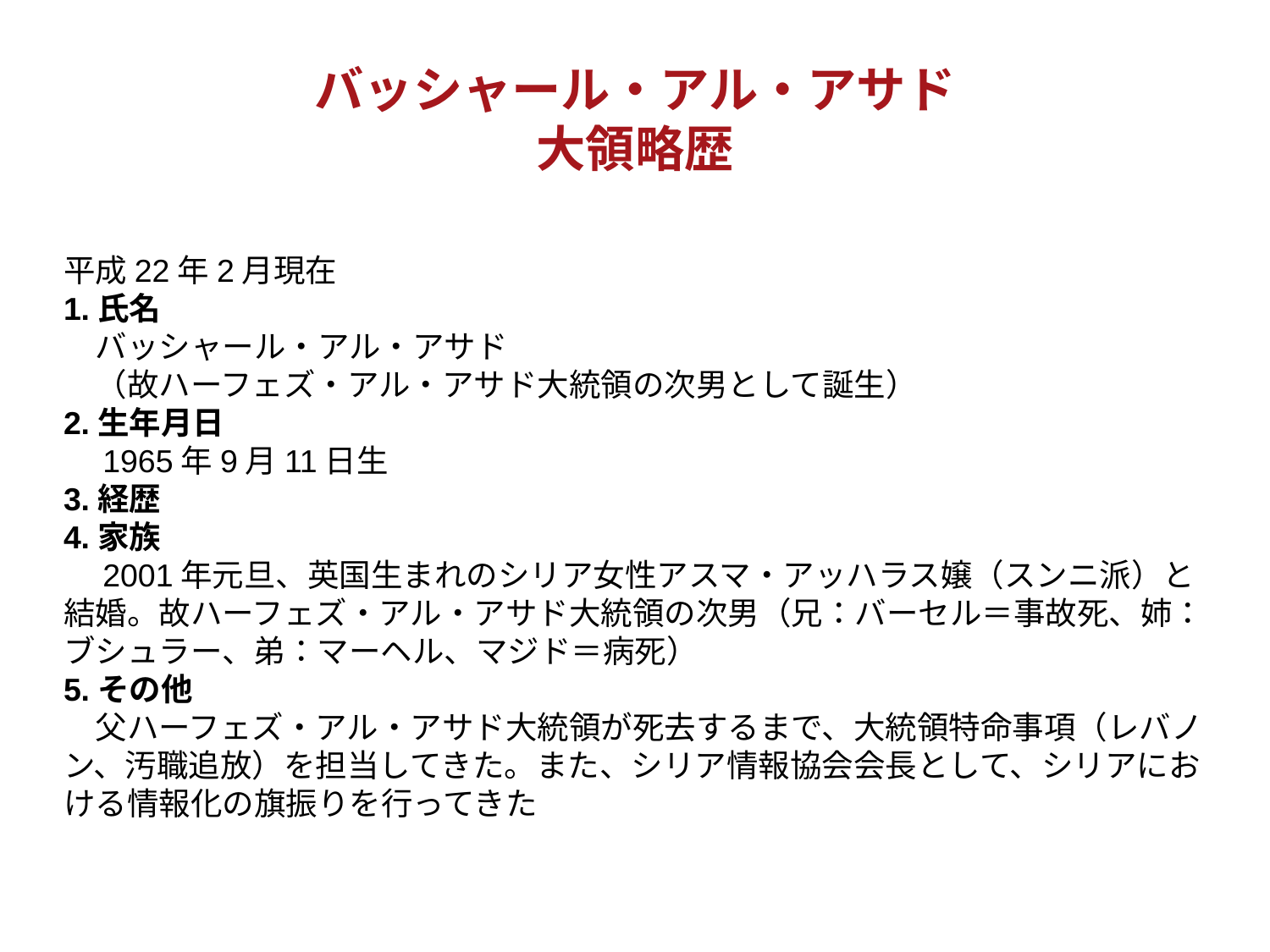

# バッシャール・アル・アサド 大領略歴
平成22年2月現在
1.氏名
　バッシャール・アル・アサド
　（故ハーフェズ・アル・アサド大統領の次男として誕生）
2.生年月日
　1965年9月11日生
3.経歴
4.家族
　2001年元旦、英国生まれのシリア女性アスマ・アッハラス嬢（スンニ派）と結婚。故ハーフェズ・アル・アサド大統領の次男（兄：バーセル＝事故死、姉：ブシュラー、弟：マーヘル、マジド＝病死）
5.その他
　父ハーフェズ・アル・アサド大統領が死去するまで、大統領特命事項（レバノン、汚職追放）を担当してきた。また、シリア情報協会会長として、シリアにおける情報化の旗振りを行ってきた